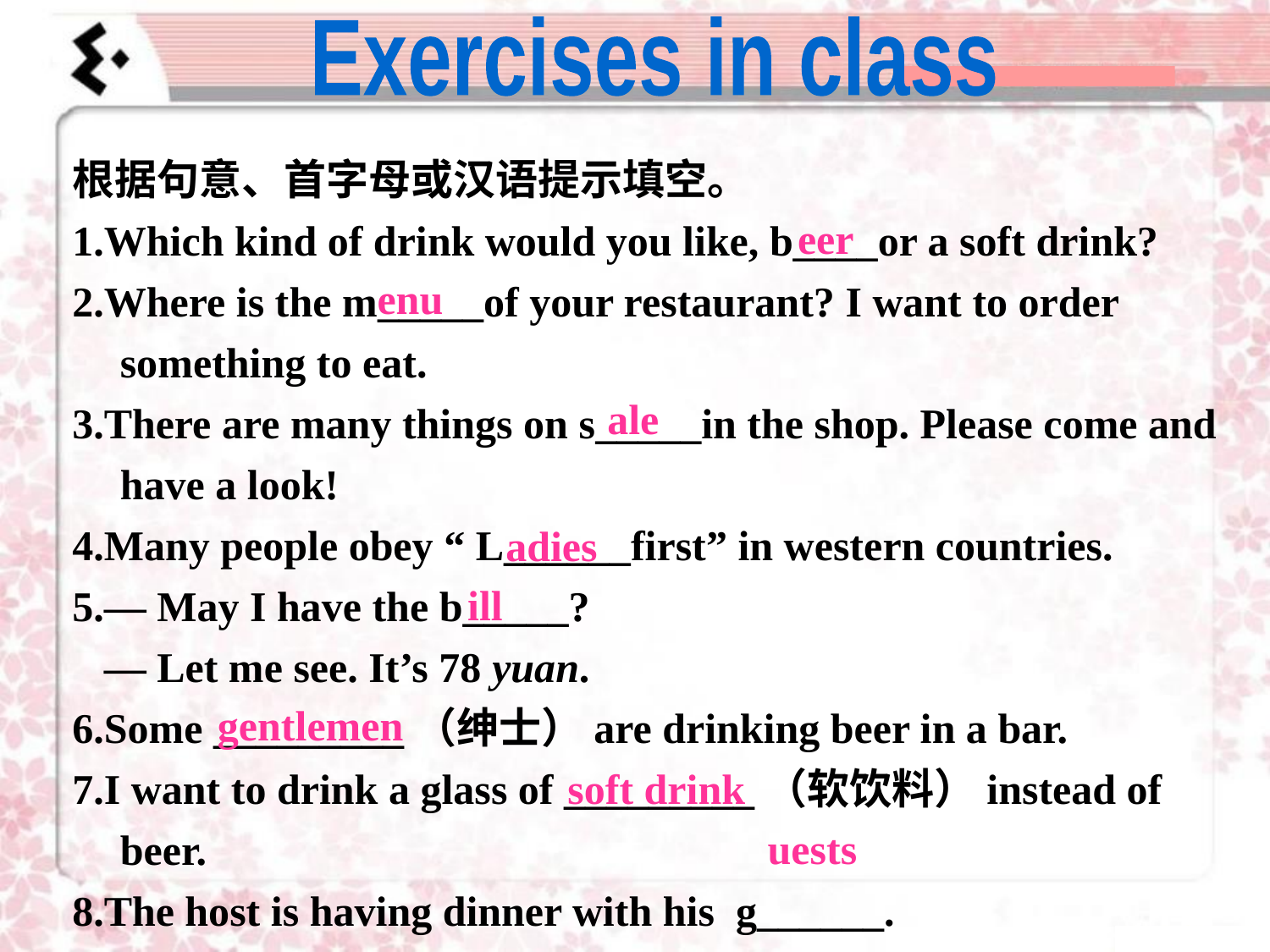

Exercises in class

根据句意、首字母或汉语提示填空。
1.Which kind of drink would you like, b____or a soft drink?
2.Where is the m_____of your restaurant? I want to order something to eat.
3.There are many things on s_____in the shop. Please come and have a look!
4.Many people obey “ L______first” in western countries.
5.— May I have the b_____?
   — Let me see. It’s 78 yuan.
6.Some _________（绅士）are drinking beer in a bar.
7.I want to drink a glass of _________（软饮料）instead of beer.
8.The host is having dinner with his  g______.
eer
enu
ale
adies
ill
gentlemen
soft drink
uests